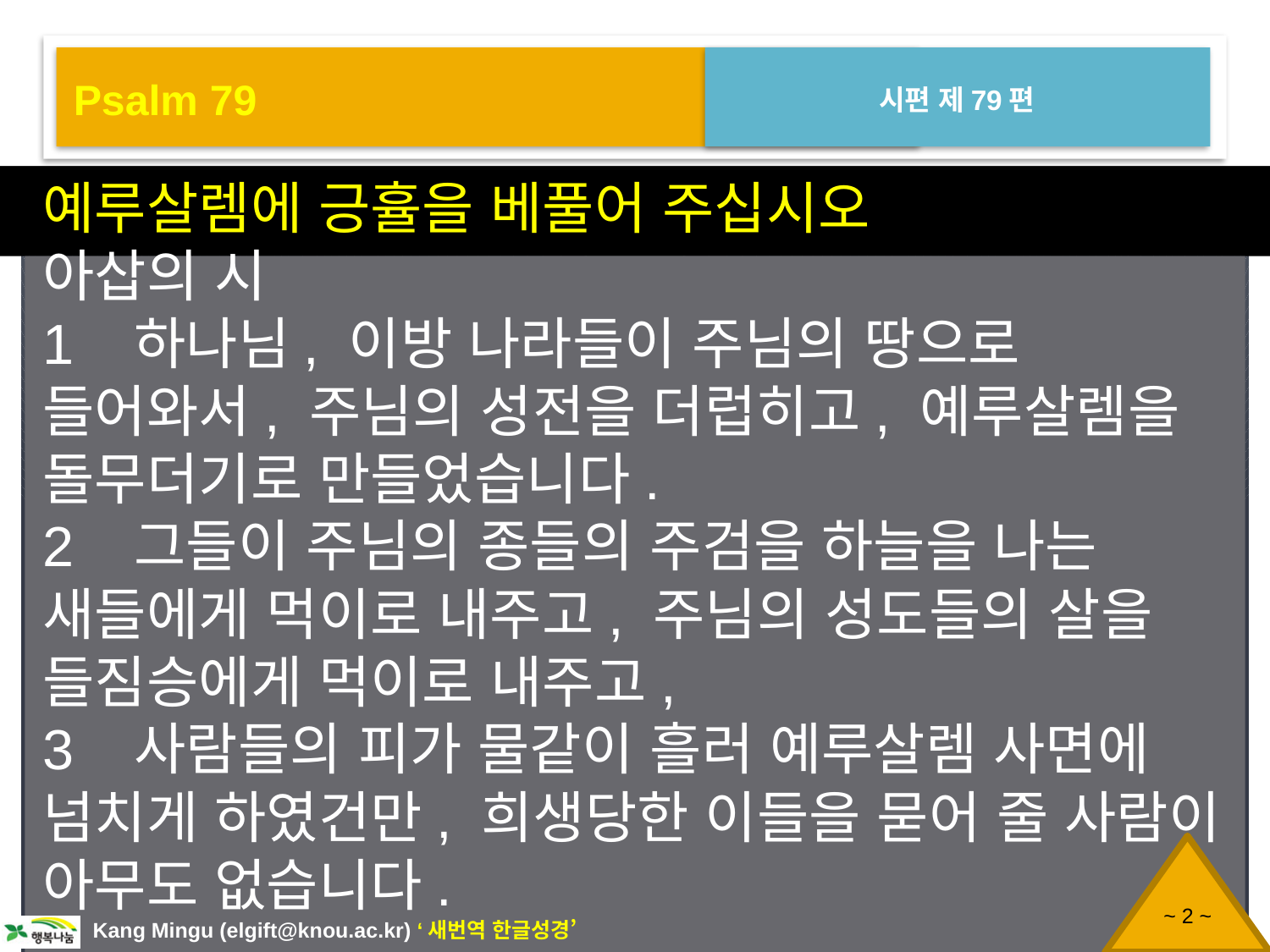

Psalm 79
시편 제79편
예루살렘에 긍휼을 베풀어 주십시오
아삽의 시
1   하나님, 이방 나라들이 주님의 땅으로 들어와서, 주님의 성전을 더럽히고, 예루살렘을 돌무더기로 만들었습니다.
2   그들이 주님의 종들의 주검을 하늘을 나는 새들에게 먹이로 내주고, 주님의 성도들의 살을 들짐승에게 먹이로 내주고,
3   사람들의 피가 물같이 흘러 예루살렘 사면에 넘치게 하였건만, 희생당한 이들을 묻어 줄 사람이 아무도 없습니다.